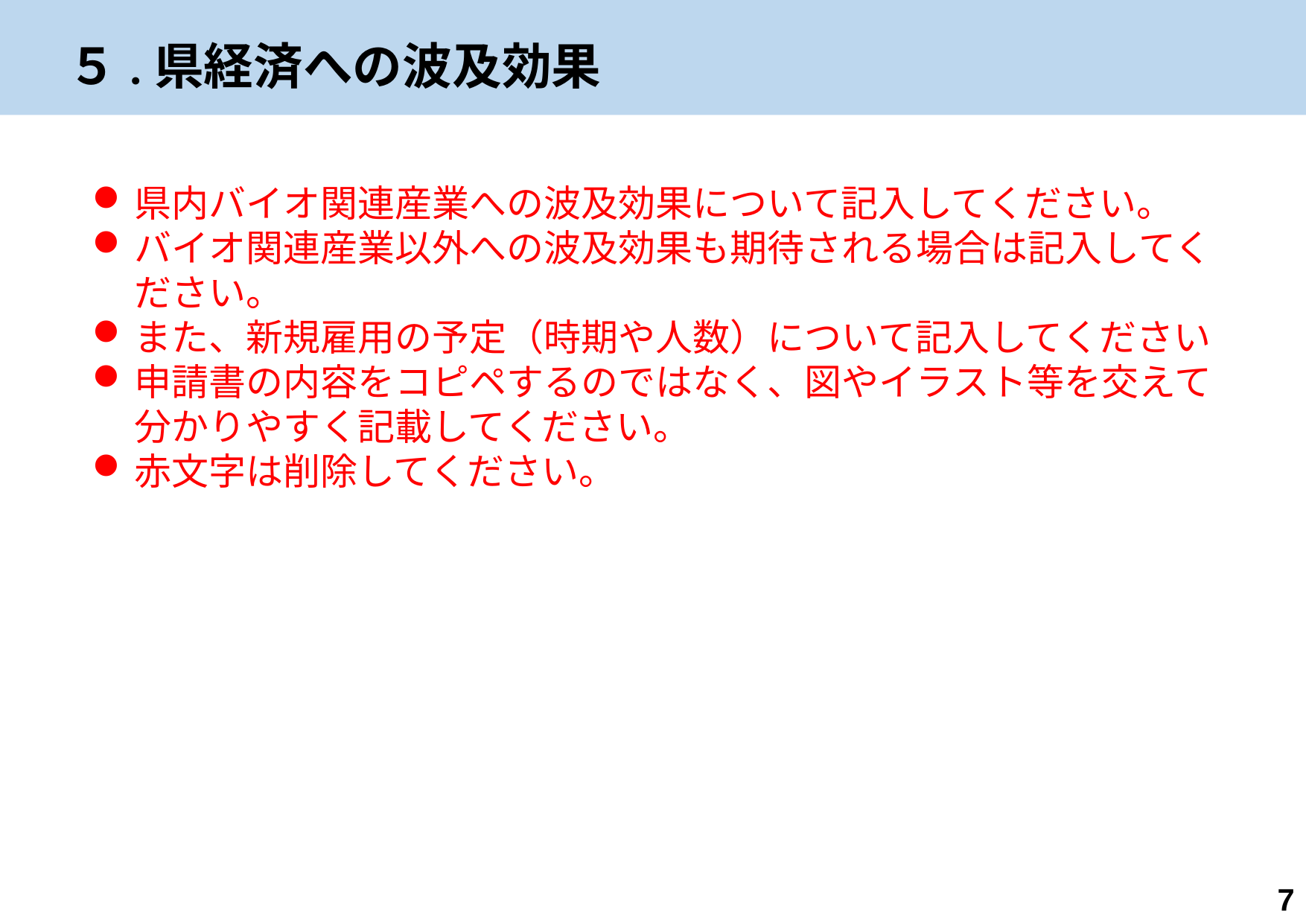

５.県経済への波及効果
県内バイオ関連産業への波及効果について記入してください。
バイオ関連産業以外への波及効果も期待される場合は記入してください。
また、新規雇用の予定（時期や人数）について記入してください
申請書の内容をコピペするのではなく、図やイラスト等を交えて分かりやすく記載してください。
赤文字は削除してください。
7